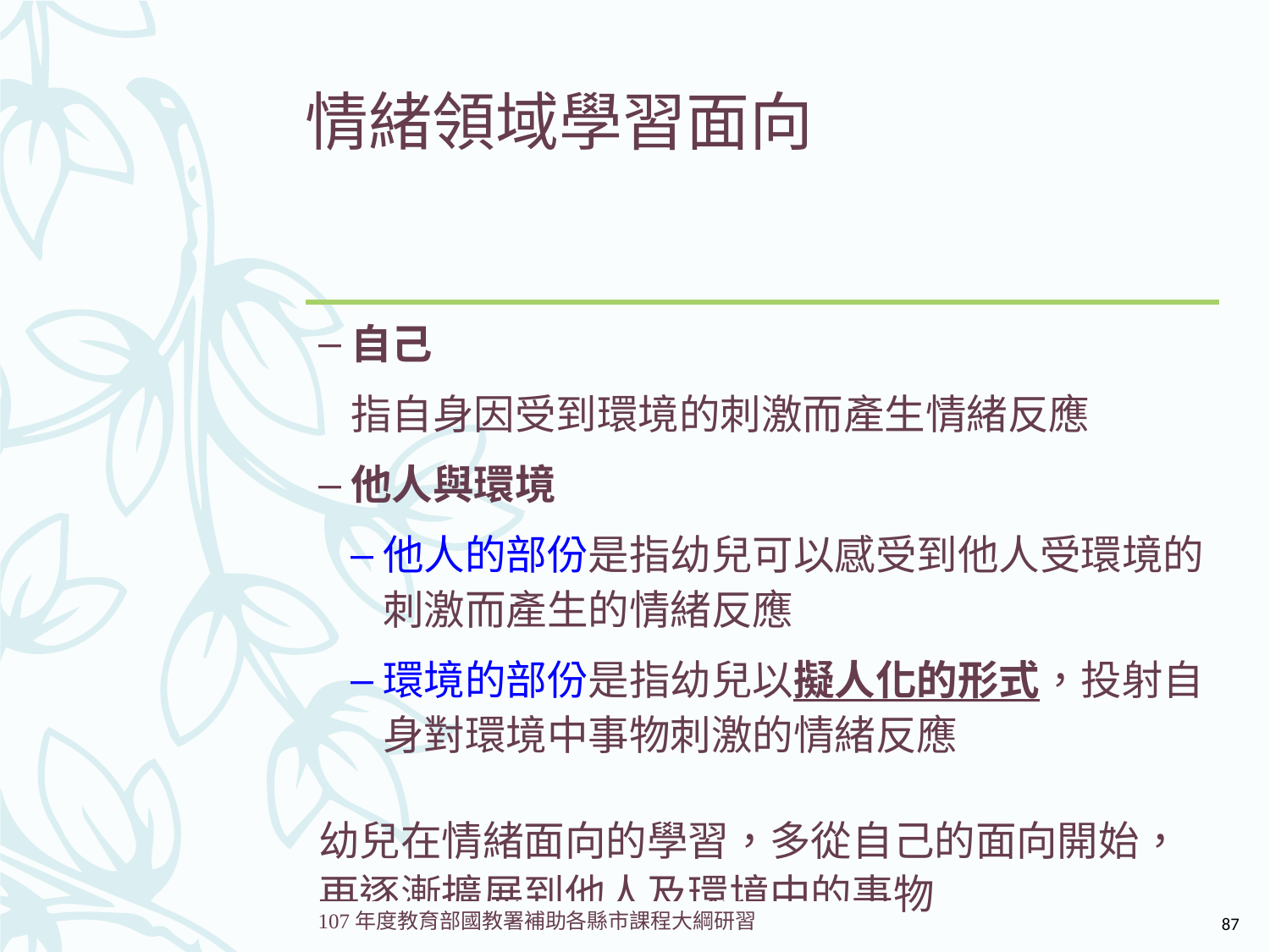

# 情緒領域學習面向
自己
指自身因受到環境的刺激而產生情緒反應
他人與環境
他人的部份是指幼兒可以感受到他人受環境的刺激而產生的情緒反應
環境的部份是指幼兒以擬人化的形式，投射自身對環境中事物刺激的情緒反應
幼兒在情緒面向的學習，多從自己的面向開始，再逐漸擴展到他人及環境中的事物
87
107年度教育部國教署補助各縣市課程大綱研習